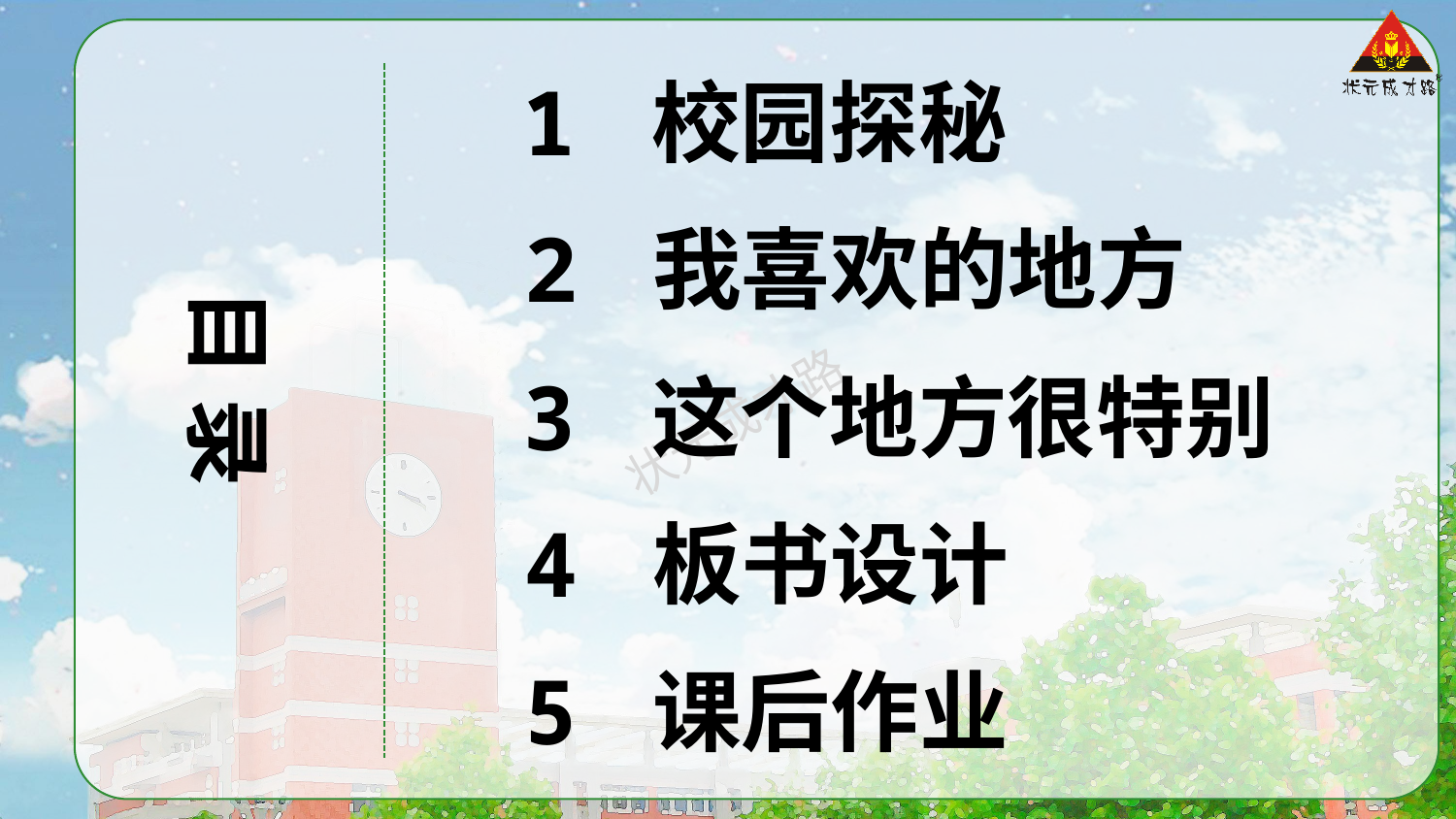

1 校园探秘
2 我喜欢的地方
目 录
3 这个地方很特别
4 板书设计
5 课后作业